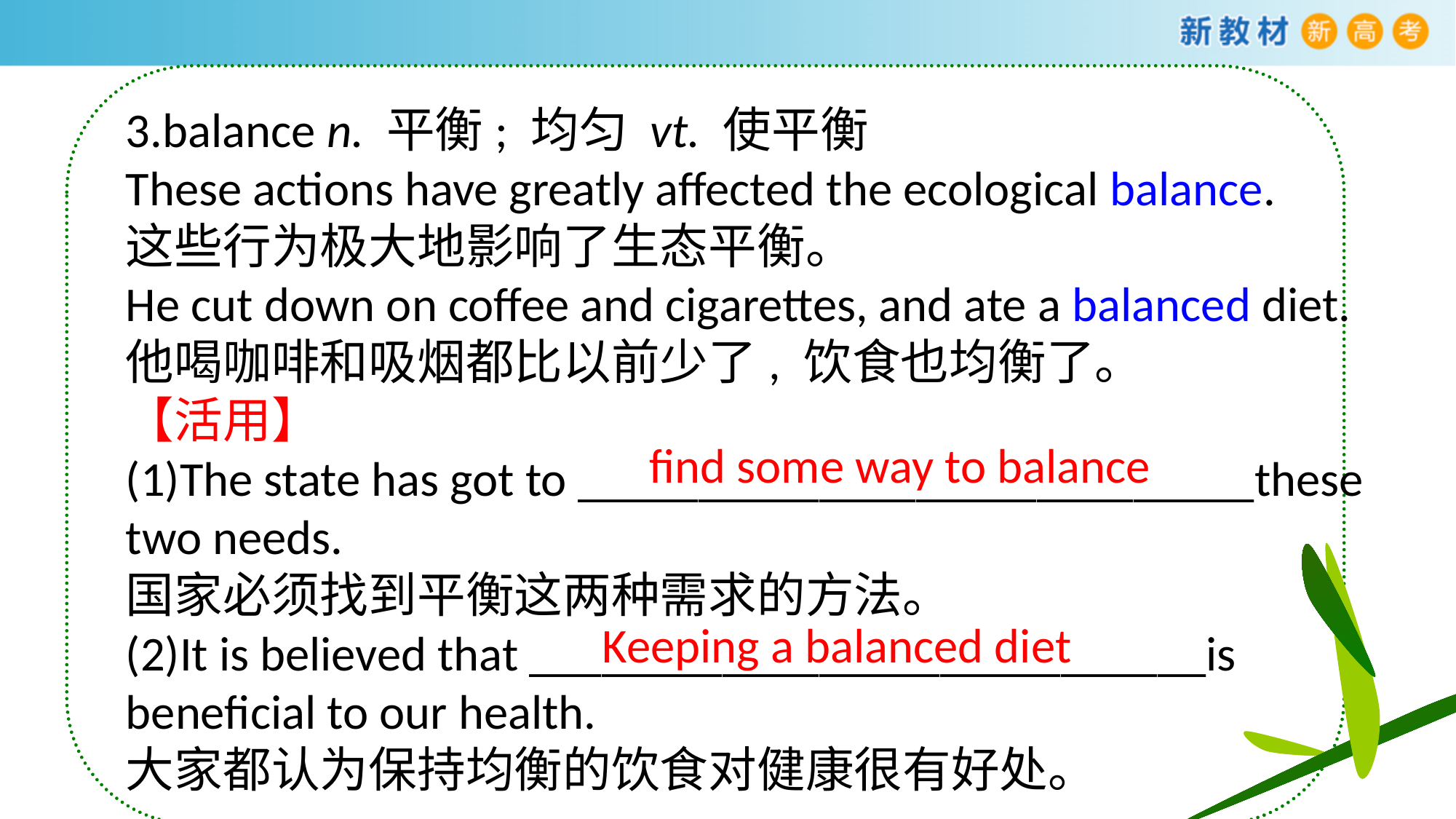

3.balance n. 平衡; 均匀 vt. 使平衡
These actions have greatly affected the ecological balance.
这些行为极大地影响了生态平衡。
He cut down on coffee and cigarettes, and ate a balanced diet.
他喝咖啡和吸烟都比以前少了, 饮食也均衡了。
【活用】
(1)The state has got to ____________________________these
two needs.
国家必须找到平衡这两种需求的方法。
(2)It is believed that ____________________________is
beneficial to our health.
大家都认为保持均衡的饮食对健康很有好处。

find some way to balance
Keeping a balanced diet